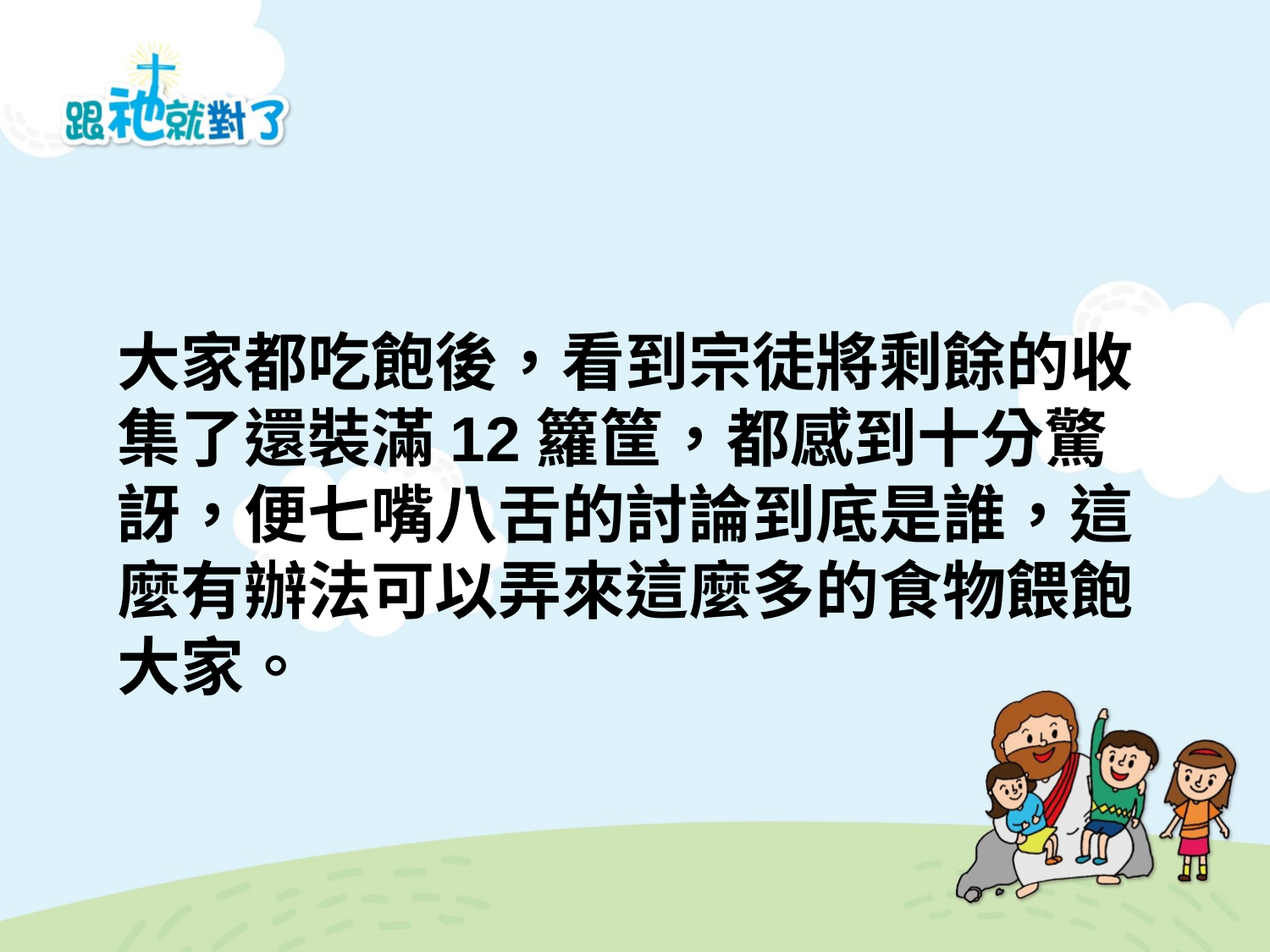

大家都吃飽後，看到宗徒將剩餘的收集了還裝滿12籮筐，都感到十分驚訝，便七嘴八舌的討論到底是誰，這麼有辦法可以弄來這麼多的食物餵飽大家。